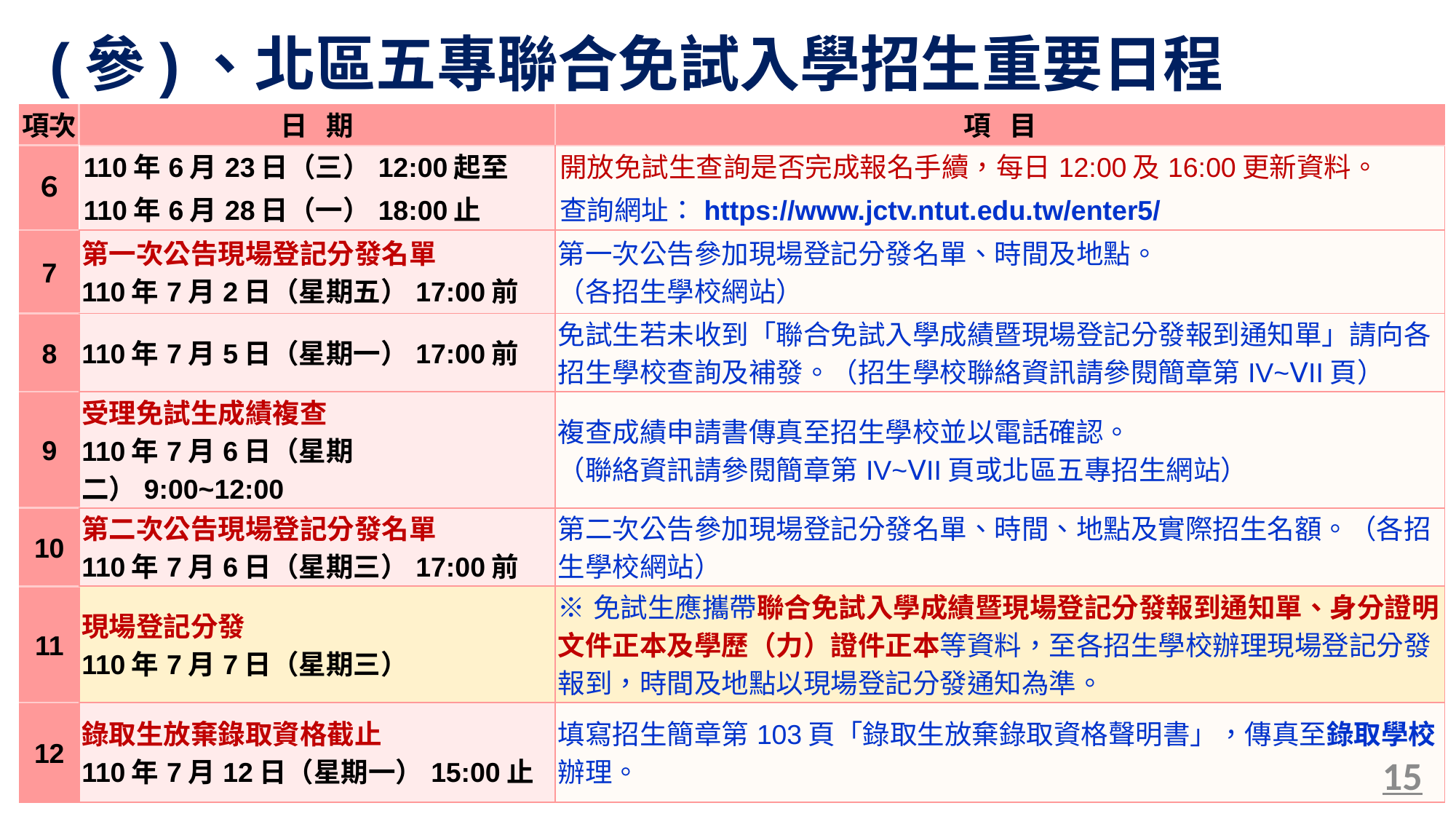

(參)、北區五專聯合免試入學招生重要日程（3/3）
| 項次 | 日 期 | 項 目 |
| --- | --- | --- |
| ６ | 110年6月23日（三）12:00起至 110年6月28日（一）18:00止 | 開放免試生查詢是否完成報名手續，每日12:00及16:00更新資料。 查詢網址：https://www.jctv.ntut.edu.tw/enter5/ |
| 7 | 第一次公告現場登記分發名單 110年7月2日（星期五）17:00前 | 第一次公告參加現場登記分發名單、時間及地點。 （各招生學校網站） |
| 8 | 110年7月5日（星期一）17:00前 | 免試生若未收到「聯合免試入學成績暨現場登記分發報到通知單」請向各招生學校查詢及補發。（招生學校聯絡資訊請參閱簡章第IV~ⅤII頁） |
| 9 | 受理免試生成績複查 110年7月6日（星期二）9:00~12:00 | 複查成績申請書傳真至招生學校並以電話確認。 （聯絡資訊請參閱簡章第IV~ⅤII頁或北區五專招生網站） |
| 10 | 第二次公告現場登記分發名單 110年7月6日（星期三）17:00前 | 第二次公告參加現場登記分發名單、時間、地點及實際招生名額。（各招生學校網站） |
| 11 | 現場登記分發 110年7月7日（星期三） | ※免試生應攜帶聯合免試入學成績暨現場登記分發報到通知單、身分證明文件正本及學歷（力）證件正本等資料，至各招生學校辦理現場登記分發報到，時間及地點以現場登記分發通知為準。 |
| 12 | 錄取生放棄錄取資格截止 110年7月12日（星期一）15:00止 | 填寫招生簡章第103頁「錄取生放棄錄取資格聲明書」，傳真至錄取學校辦理。 |
15